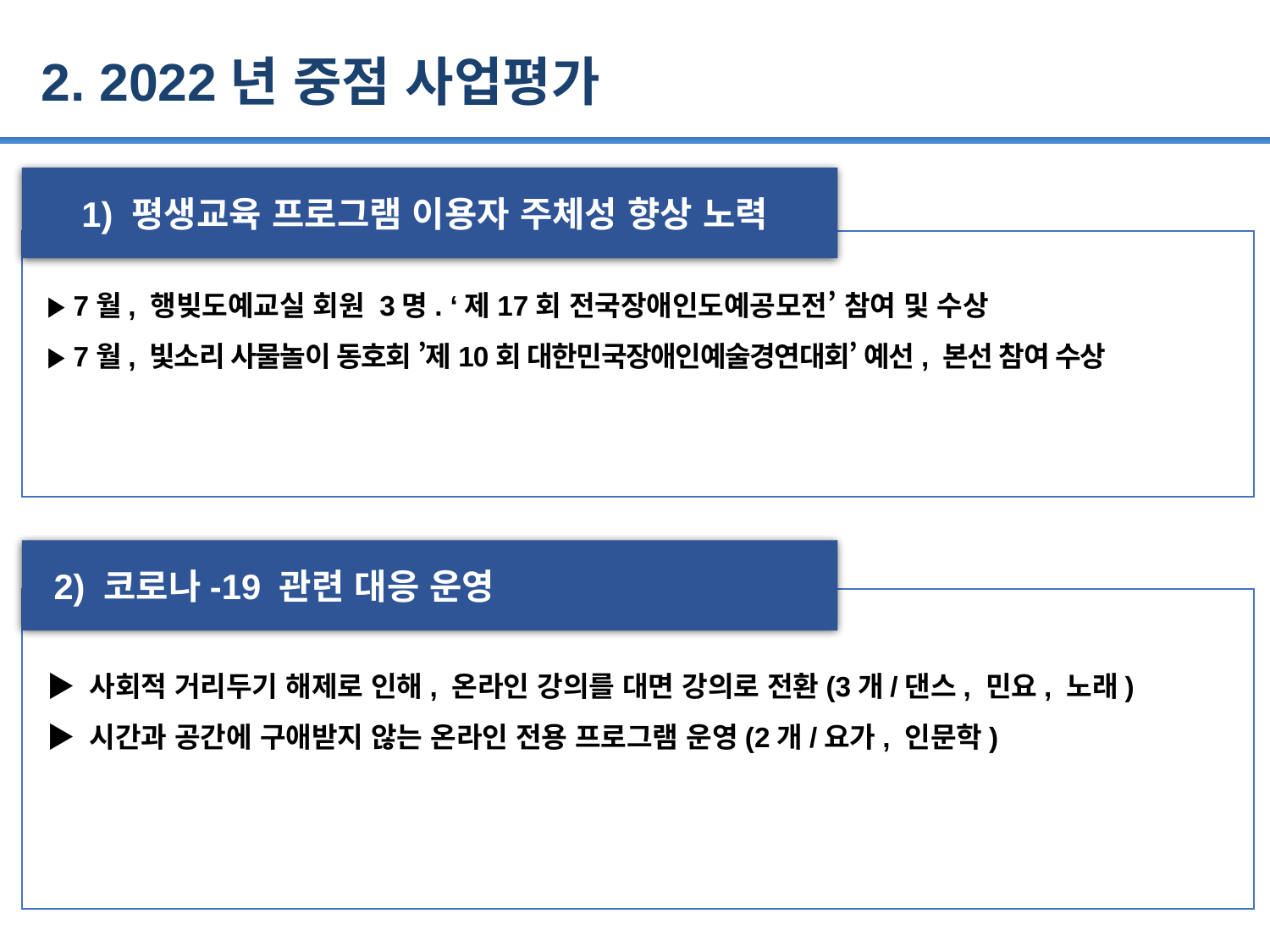

2. 2022년 중점 사업평가
1) 평생교육 프로그램 이용자 주체성 향상 노력
▶ 7월, 행빚도예교실 회원 3명. ‘제17회 전국장애인도예공모전’ 참여 및 수상
▶ 7월, 빛소리 사물놀이 동호회 ’제10회 대한민국장애인예술경연대회’ 예선, 본선 참여 수상
  2) 코로나-19 관련 대응 운영

▶ 사회적 거리두기 해제로 인해, 온라인 강의를 대면 강의로 전환(3개/댄스, 민요, 노래)
▶ 시간과 공간에 구애받지 않는 온라인 전용 프로그램 운영(2개/요가, 인문학)